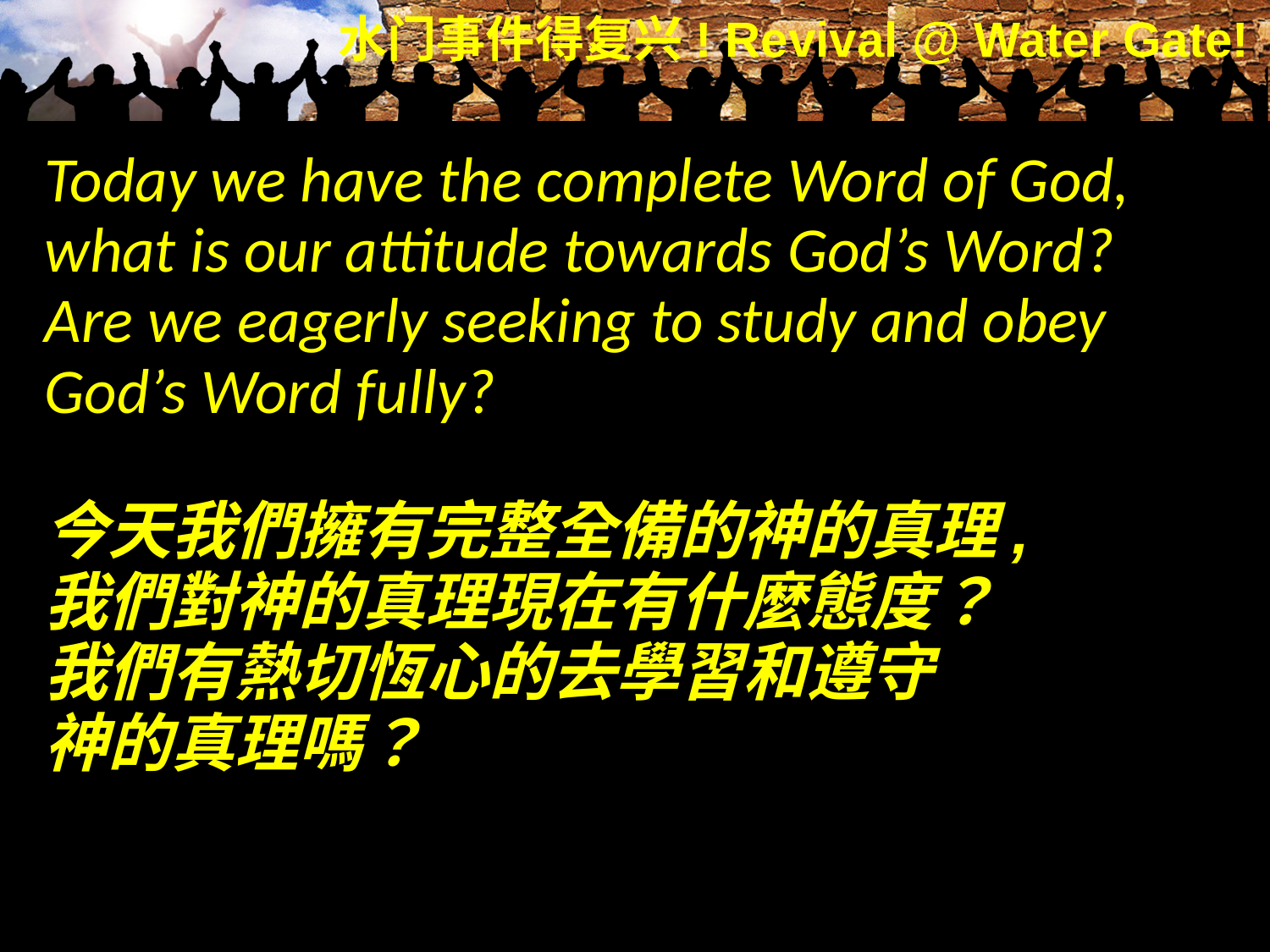

Today we have the complete Word of God,
what is our attitude towards God’s Word?
Are we eagerly seeking to study and obey God’s Word fully?

今天我們擁有完整全備的神的真理,
我們對神的真理現在有什麼態度？
我們有熱切恆心的去學習和遵守
神的真理嗎？